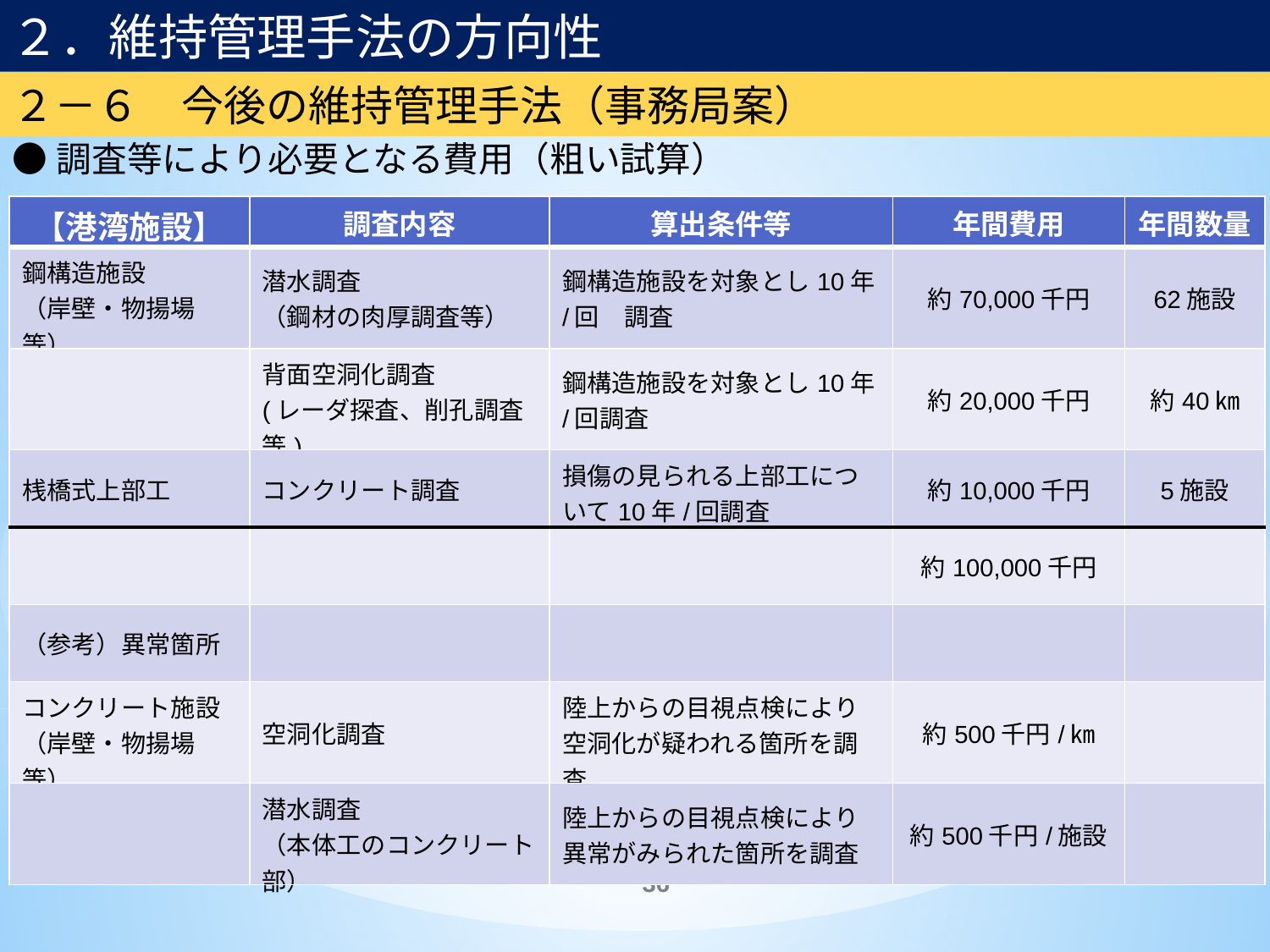

２．維持管理手法の方向性
２－６　今後の維持管理手法（事務局案）
●調査等により必要となる費用（粗い試算）
| 【港湾施設】 | 調査内容 | 算出条件等 | 年間費用 | 年間数量 |
| --- | --- | --- | --- | --- |
| 鋼構造施設 （岸壁・物揚場等） | 潜水調査 （鋼材の肉厚調査等） | 鋼構造施設を対象とし10年/回　調査 | 約70,000千円 | 62施設 |
|  | 背面空洞化調査 (レーダ探査、削孔調査等) | 鋼構造施設を対象とし10年/回調査 | 約20,000千円 | 約40㎞ |
| 桟橋式上部工 | コンクリート調査 | 損傷の見られる上部工について10年/回調査 | 約10,000千円 | 5施設 |
|  |  |  | 約100,000千円 |  |
| （参考）異常箇所 |  |  |  |  |
| コンクリート施設 （岸壁・物揚場等） | 空洞化調査 | 陸上からの目視点検により空洞化が疑われる箇所を調査 | 約500千円/㎞ |  |
|  | 潜水調査 （本体工のコンクリート部） | 陸上からの目視点検により異常がみられた箇所を調査 | 約500千円/施設 |  |
36